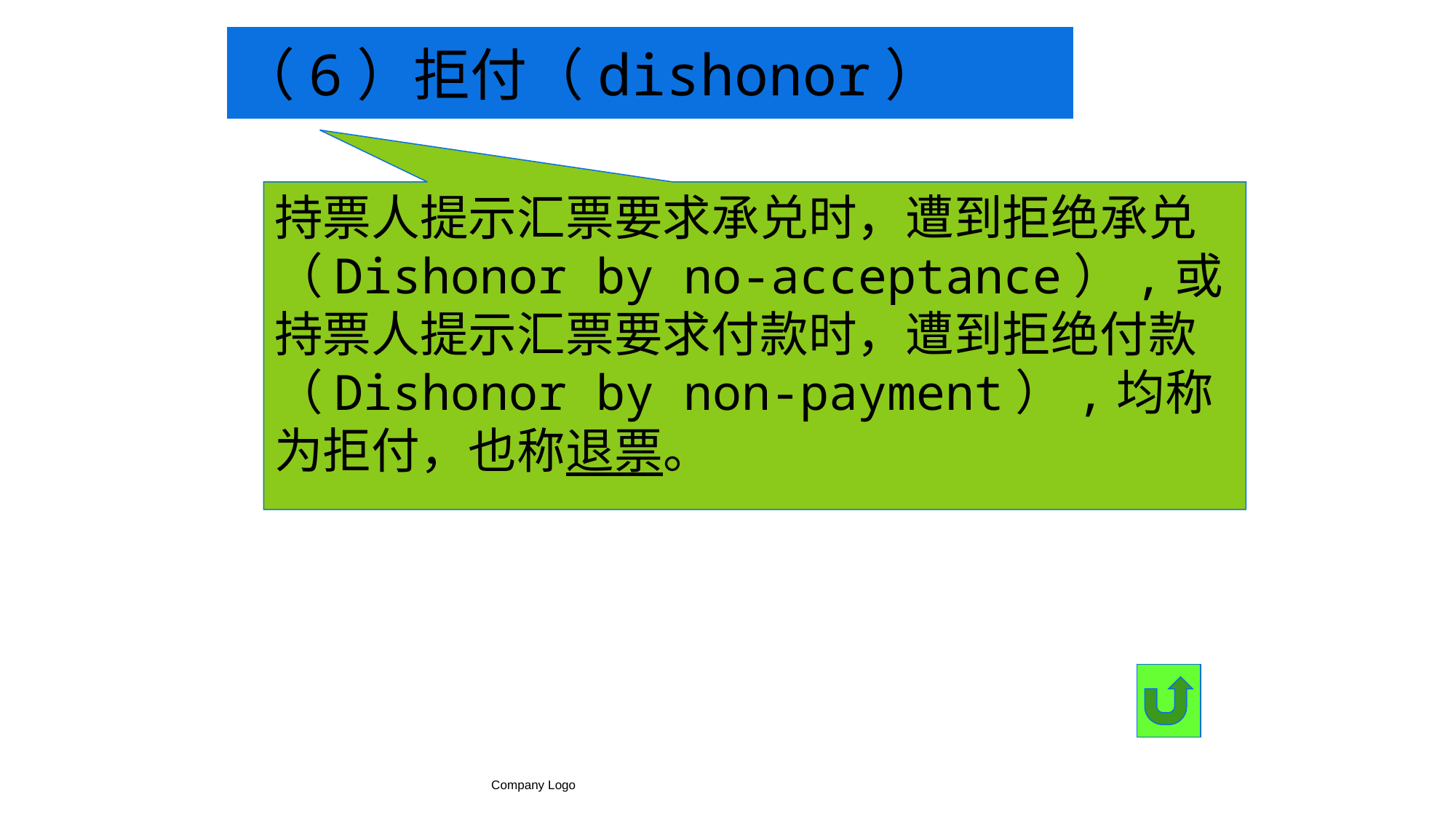

（6）拒付（dishonor）
持票人提示汇票要求承兑时，遭到拒绝承兑（Dishonor by no-acceptance）,或持票人提示汇票要求付款时，遭到拒绝付款（Dishonor by non-payment）,均称为拒付，也称退票。

Company Logo